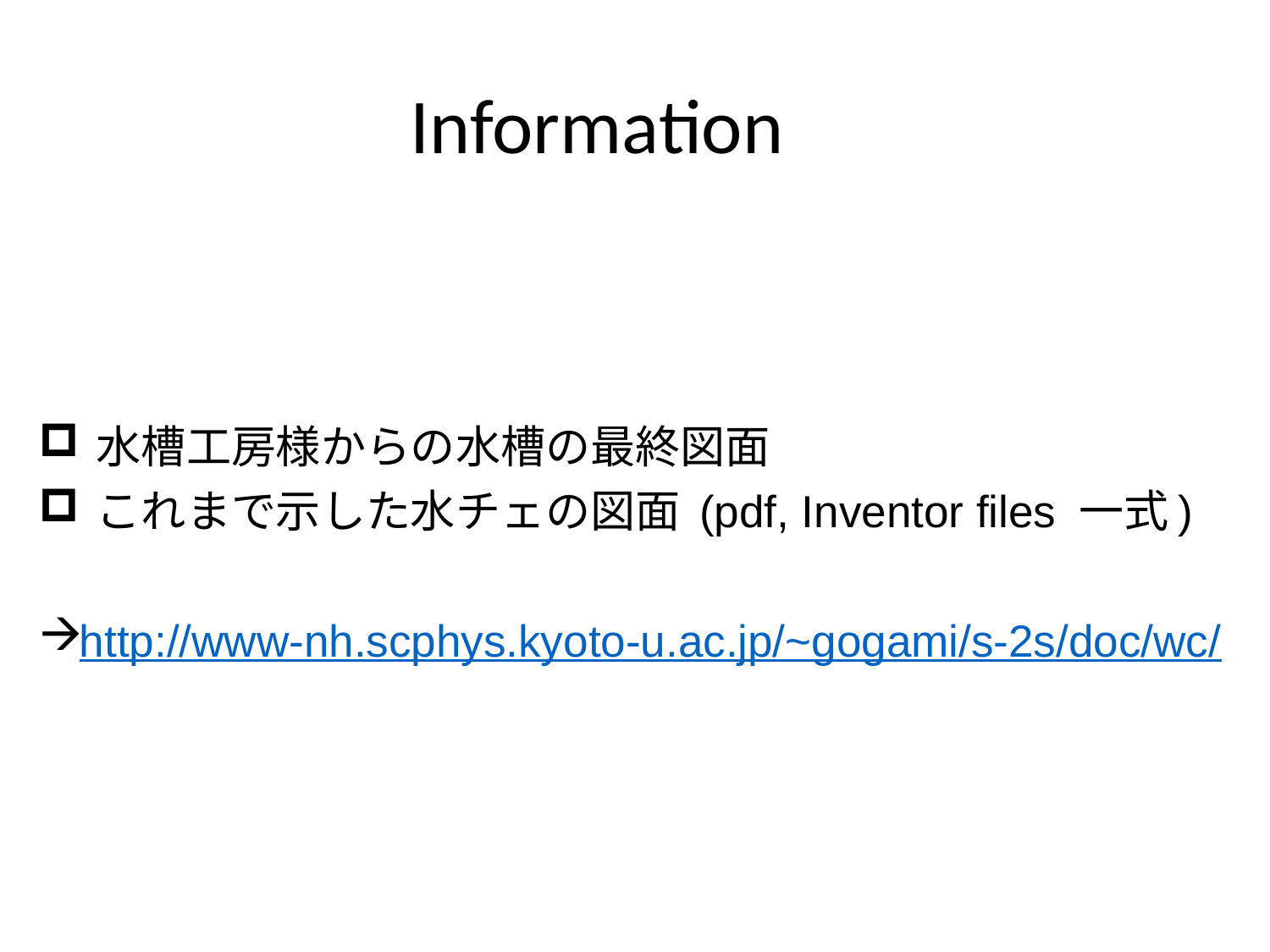

# Information
 水槽工房様からの水槽の最終図面
 これまで示した水チェの図面 (pdf, Inventor files 一式)

http://www-nh.scphys.kyoto-u.ac.jp/~gogami/s-2s/doc/wc/